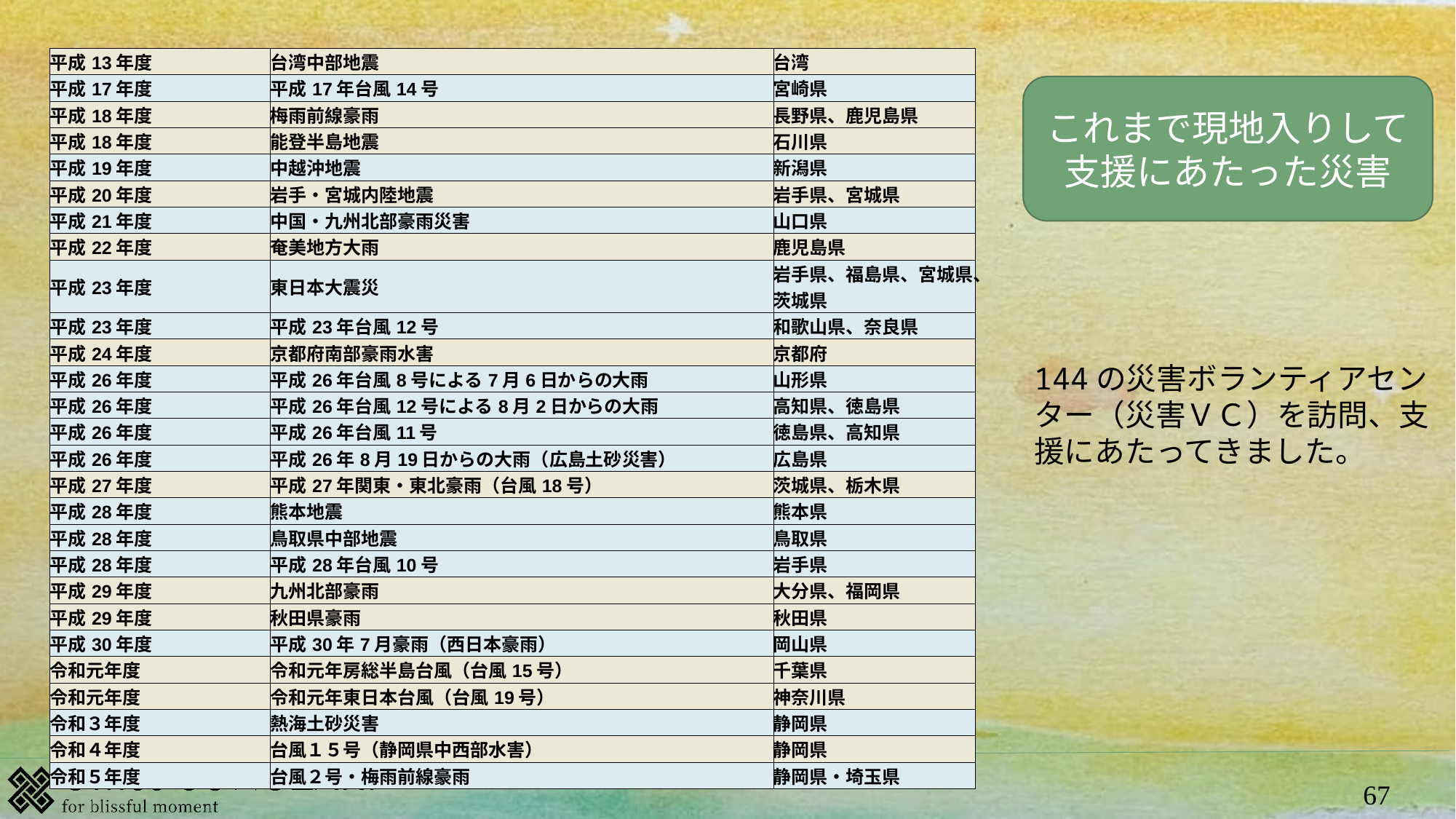

| 平成13年度 | 台湾中部地震 | 台湾 |
| --- | --- | --- |
| 平成17年度 | 平成17年台風14号 | 宮崎県 |
| 平成18年度 | 梅雨前線豪雨 | 長野県、鹿児島県 |
| 平成18年度 | 能登半島地震 | 石川県 |
| 平成19年度 | 中越沖地震 | 新潟県 |
| 平成20年度 | 岩手・宮城内陸地震 | 岩手県、宮城県 |
| 平成21年度 | 中国・九州北部豪雨災害 | 山口県 |
| 平成22年度 | 奄美地方大雨 | 鹿児島県 |
| 平成23年度 | 東日本大震災 | 岩手県、福島県、宮城県、茨城県 |
| 平成23年度 | 平成23年台風12号 | 和歌山県、奈良県 |
| 平成24年度 | 京都府南部豪雨水害 | 京都府 |
| 平成26年度 | 平成26年台風8号による7月6日からの大雨 | 山形県 |
| 平成26年度 | 平成26年台風12号による8月2日からの大雨 | 高知県、徳島県 |
| 平成26年度 | 平成26年台風11号 | 徳島県、高知県 |
| 平成26年度 | 平成26年8月19日からの大雨（広島土砂災害） | 広島県 |
| 平成27年度 | 平成27年関東・東北豪雨（台風18号） | 茨城県、栃木県 |
| 平成28年度 | 熊本地震 | 熊本県 |
| 平成28年度 | 鳥取県中部地震 | 鳥取県 |
| 平成28年度 | 平成28年台風10号 | 岩手県 |
| 平成29年度 | 九州北部豪雨 | 大分県、福岡県 |
| 平成29年度 | 秋田県豪雨 | 秋田県 |
| 平成30年度 | 平成30年7月豪雨（西日本豪雨） | 岡山県 |
| 令和元年度 | 令和元年房総半島台風（台風15号） | 千葉県 |
| 令和元年度 | 令和元年東日本台風（台風19号） | 神奈川県 |
| 令和３年度 | 熱海土砂災害 | 静岡県 |
| 令和４年度 | 台風１５号（静岡県中西部水害） | 静岡県 |
| 令和５年度 | 台風２号・梅雨前線豪雨 | 静岡県・埼玉県 |
これまで現地入りして
支援にあたった災害
144の災害ボランティアセンター（災害ＶＣ）を訪問、支援にあたってきました。
67